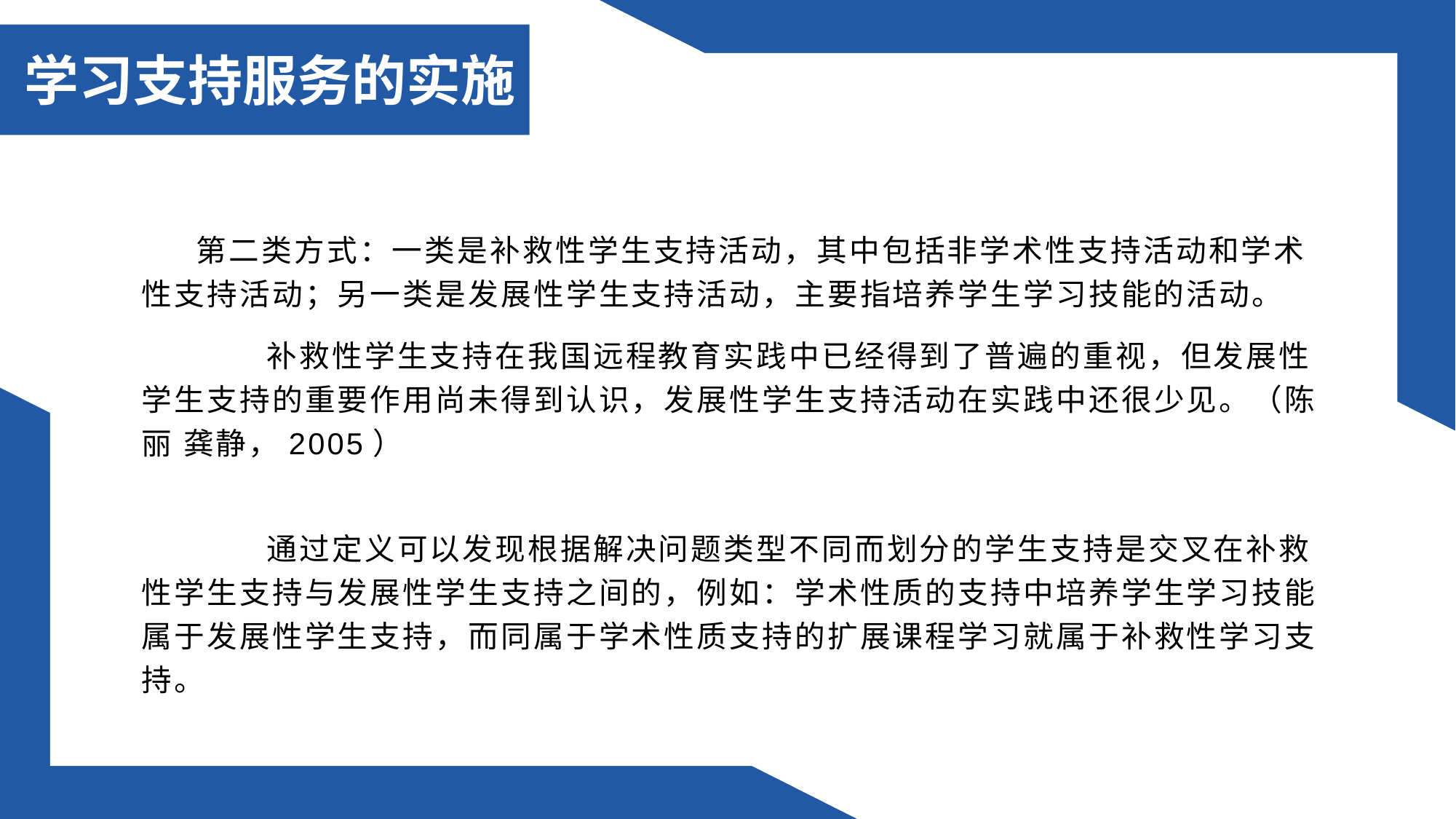

学习支持服务的实施

第二类方式：一类是补救性学生支持活动，其中包括非学术性支持活动和学术性支持活动；另一类是发展性学生支持活动，主要指培养学生学习技能的活动。
       补救性学生支持在我国远程教育实践中已经得到了普遍的重视，但发展性学生支持的重要作用尚未得到认识，发展性学生支持活动在实践中还很少见。（陈丽 龚静，2005）
       通过定义可以发现根据解决问题类型不同而划分的学生支持是交叉在补救性学生支持与发展性学生支持之间的，例如：学术性质的支持中培养学生学习技能属于发展性学生支持，而同属于学术性质支持的扩展课程学习就属于补救性学习支持。